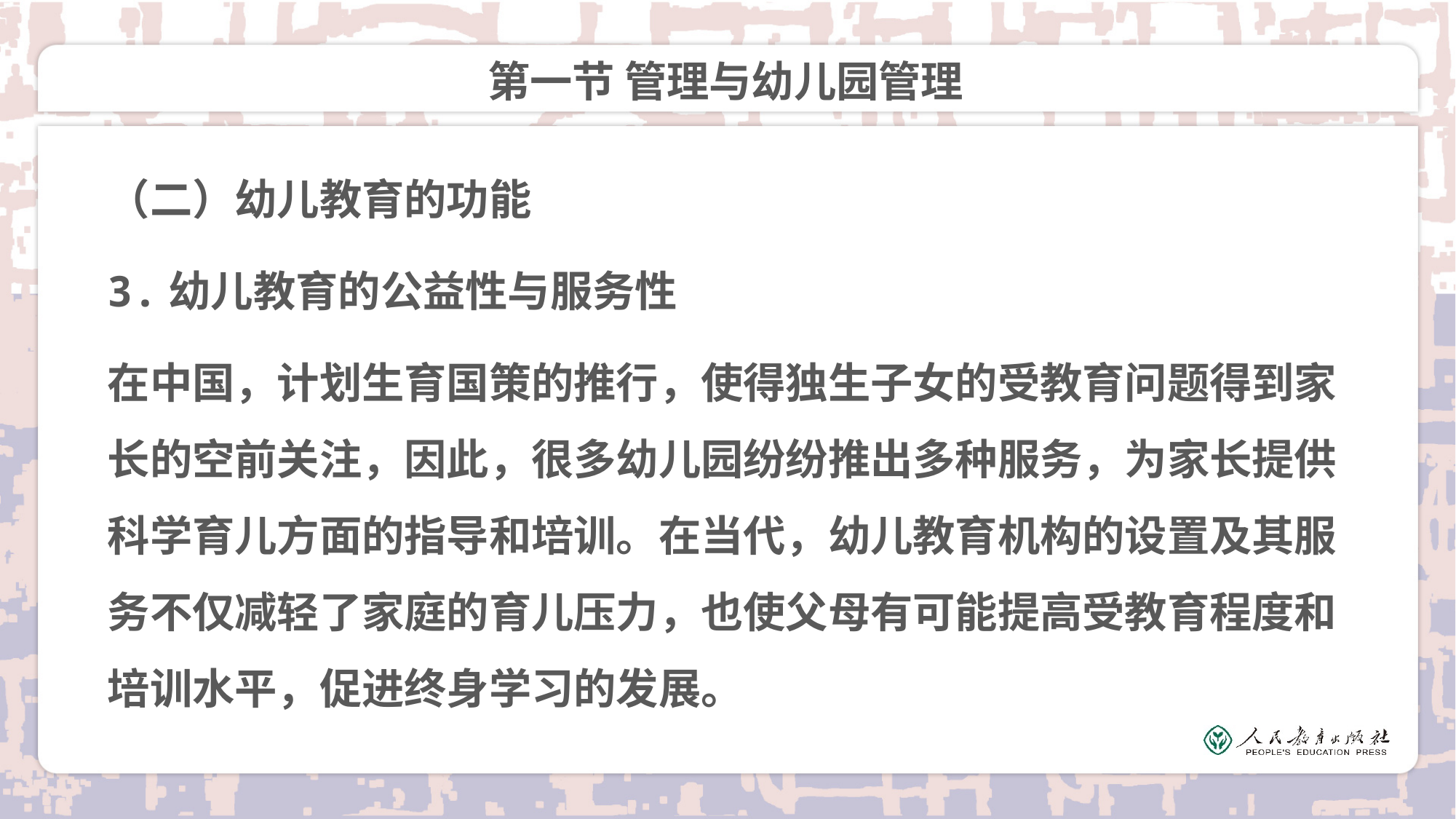

# 第一节 管理与幼儿园管理
（二）幼儿教育的功能
3.幼儿教育的公益性与服务性
在中国，计划生育国策的推行，使得独生子女的受教育问题得到家长的空前关注，因此，很多幼儿园纷纷推出多种服务，为家长提供科学育儿方面的指导和培训。在当代，幼儿教育机构的设置及其服务不仅减轻了家庭的育儿压力，也使父母有可能提高受教育程度和培训水平，促进终身学习的发展。